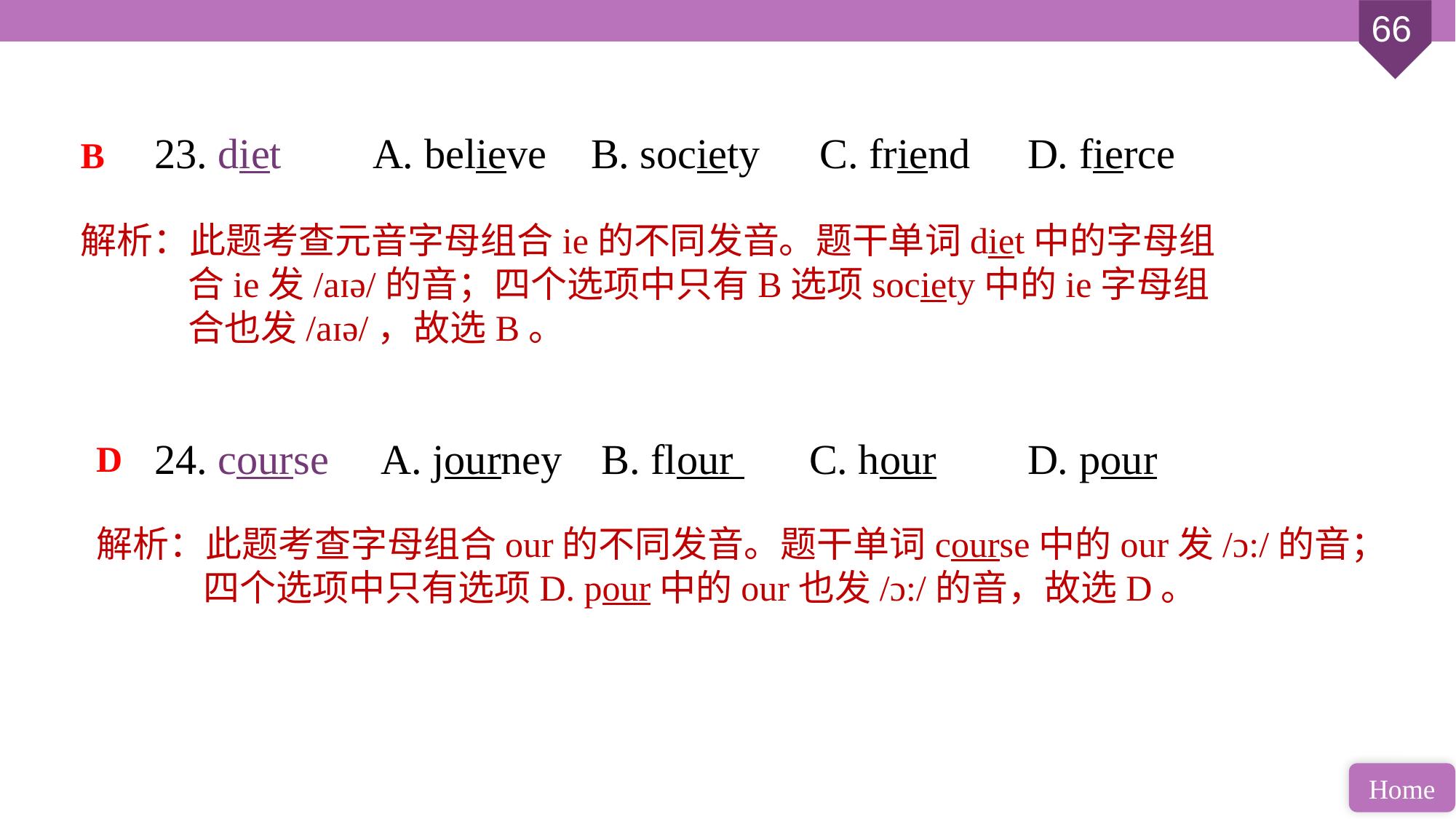

23. diet 	A. believe 	B. society	 C. friend 	D. fierce

24. course	 A. journey	 B. flour 	C. hour 	D. pour
B
解析：此题考查元音字母组合ie的不同发音。题干单词diet中的字母组合ie发/aɪə/的音；四个选项中只有B选项society中的ie字母组合也发/aɪə/，故选B。
D
解析：此题考查字母组合our的不同发音。题干单词course中的our发/ɔ:/的音；四个选项中只有选项D. pour中的our也发/ɔ:/的音，故选D。